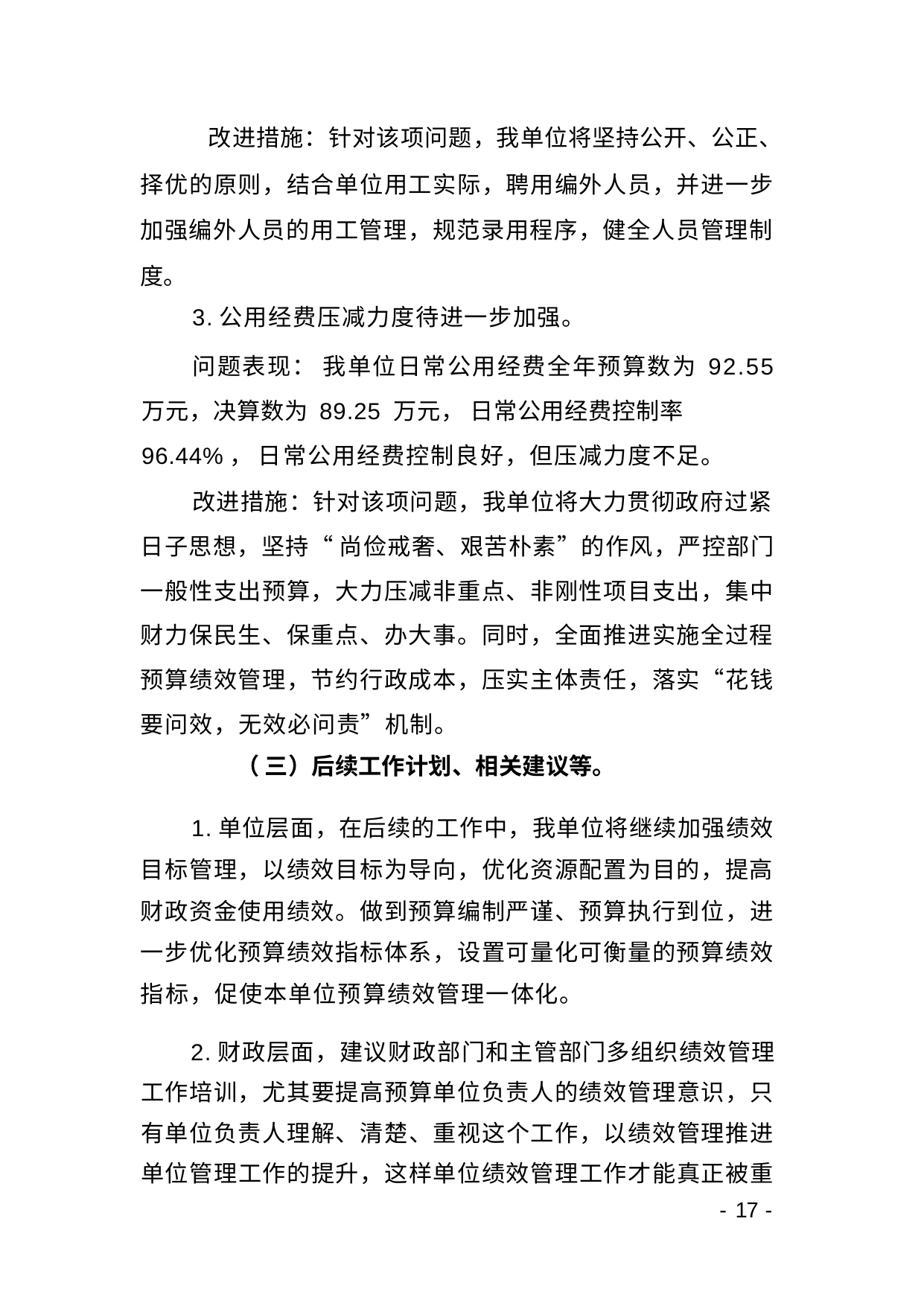

改进措施：针对该项问题，我单位将坚持公开、公正、
择优的原则，结合单位用工实际，聘用编外人员，并进一步 加强编外人员的用工管理，规范录用程序，健全人员管理制 度。
3.公用经费压减力度待进一步加强。
问题表现： 我单位日常公用经费全年预算数为 92.55 万元，决算数为 89.25 万元， 日常公用经费控制率 96.44%， 日常公用经费控制良好，但压减力度不足。
改进措施：针对该项问题，我单位将大力贯彻政府过紧 日子思想，坚持“ 尚俭戒奢、艰苦朴素”的作风，严控部门 一般性支出预算，大力压减非重点、非刚性项目支出，集中 财力保民生、保重点、办大事。同时，全面推进实施全过程 预算绩效管理，节约行政成本，压实主体责任，落实“花钱 要问效，无效必问责”机制。
（ 三）后续工作计划、相关建议等。
1.单位层面，在后续的工作中，我单位将继续加强绩效 目标管理，以绩效目标为导向，优化资源配置为目的，提高 财政资金使用绩效。做到预算编制严谨、预算执行到位，进 一步优化预算绩效指标体系，设置可量化可衡量的预算绩效 指标，促使本单位预算绩效管理一体化。

2.财政层面，建议财政部门和主管部门多组织绩效管理 工作培训，尤其要提高预算单位负责人的绩效管理意识，只 有单位负责人理解、清楚、重视这个工作，以绩效管理推进 单位管理工作的提升，这样单位绩效管理工作才能真正被重

- 17 -